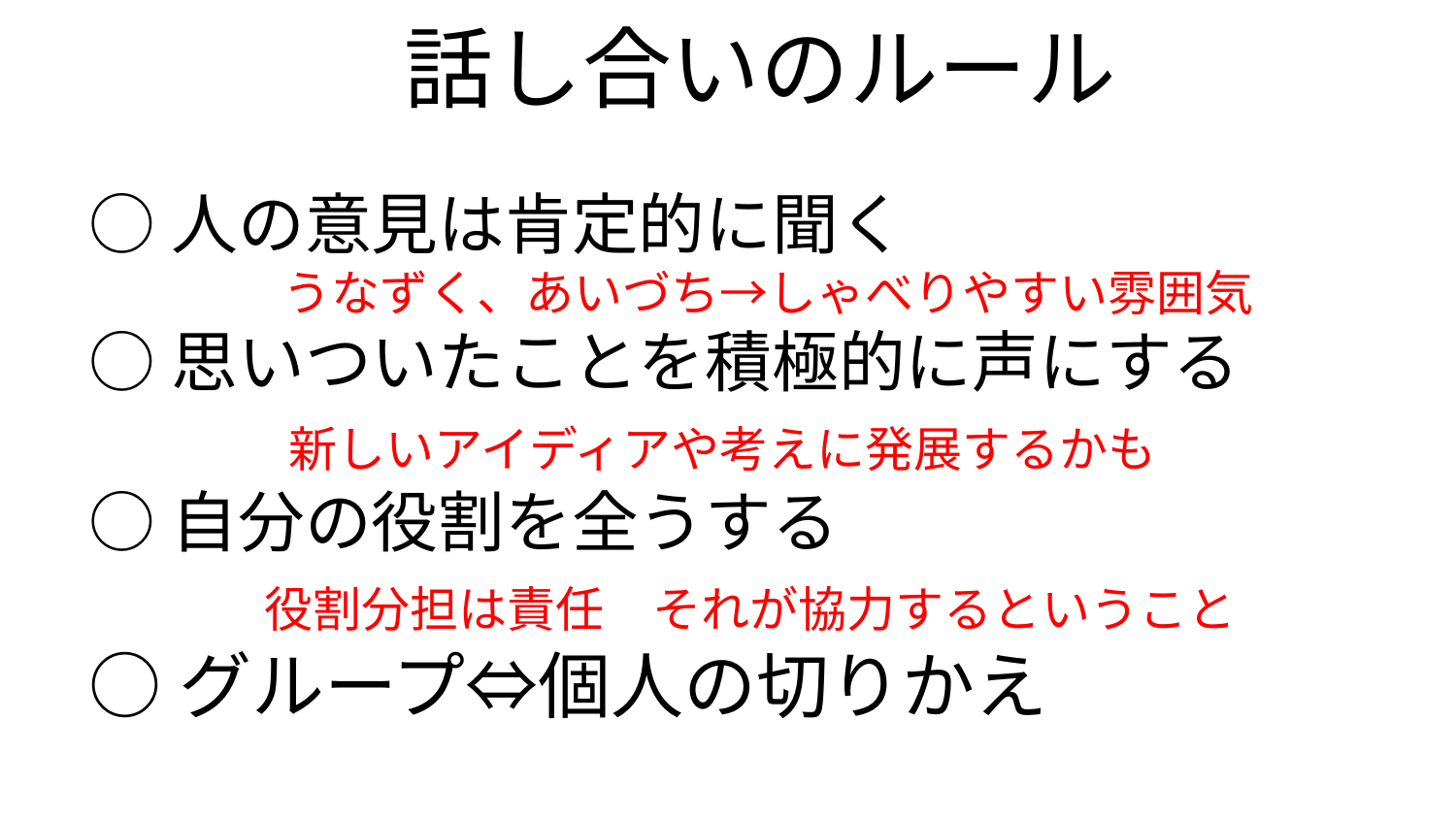

話し合いのルール
○人の意見は肯定的に聞く
　　　　うなずく、あいづち→しゃべりやすい雰囲気
○思いついたことを積極的に声にする
　　　新しいアイディアや考えに発展するかも
○自分の役割を全うする
　　　役割分担は責任　それが協力するということ
○グループ⇔個人の切りかえ